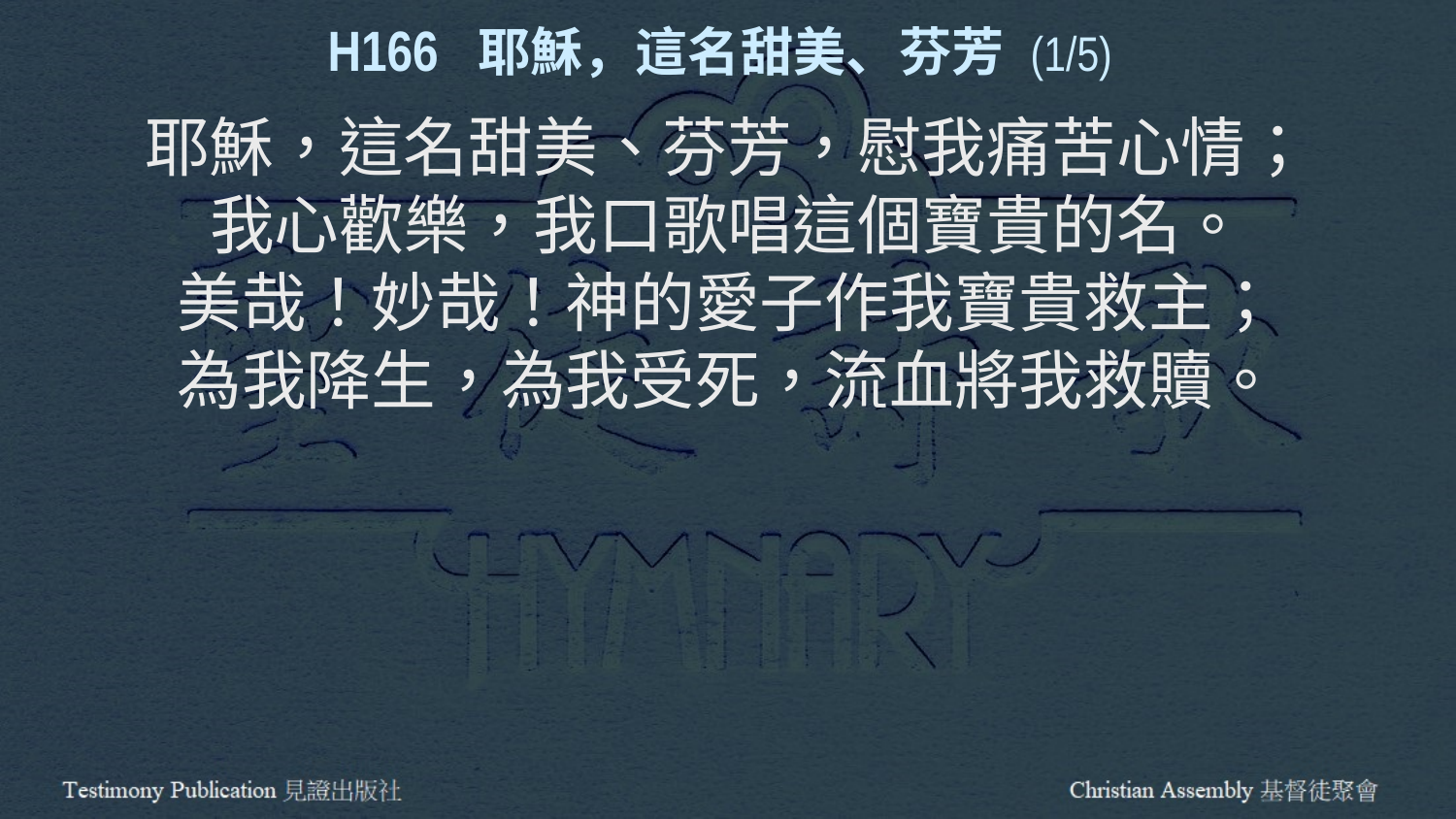

H166  耶穌，這名甜美、芬芳 (1/5)
耶穌，這名甜美、芬芳，慰我痛苦心情；
我心歡樂，我口歌唱這個寶貴的名。
美哉！妙哉！神的愛子作我寶貴救主；
為我降生，為我受死，流血將我救贖。